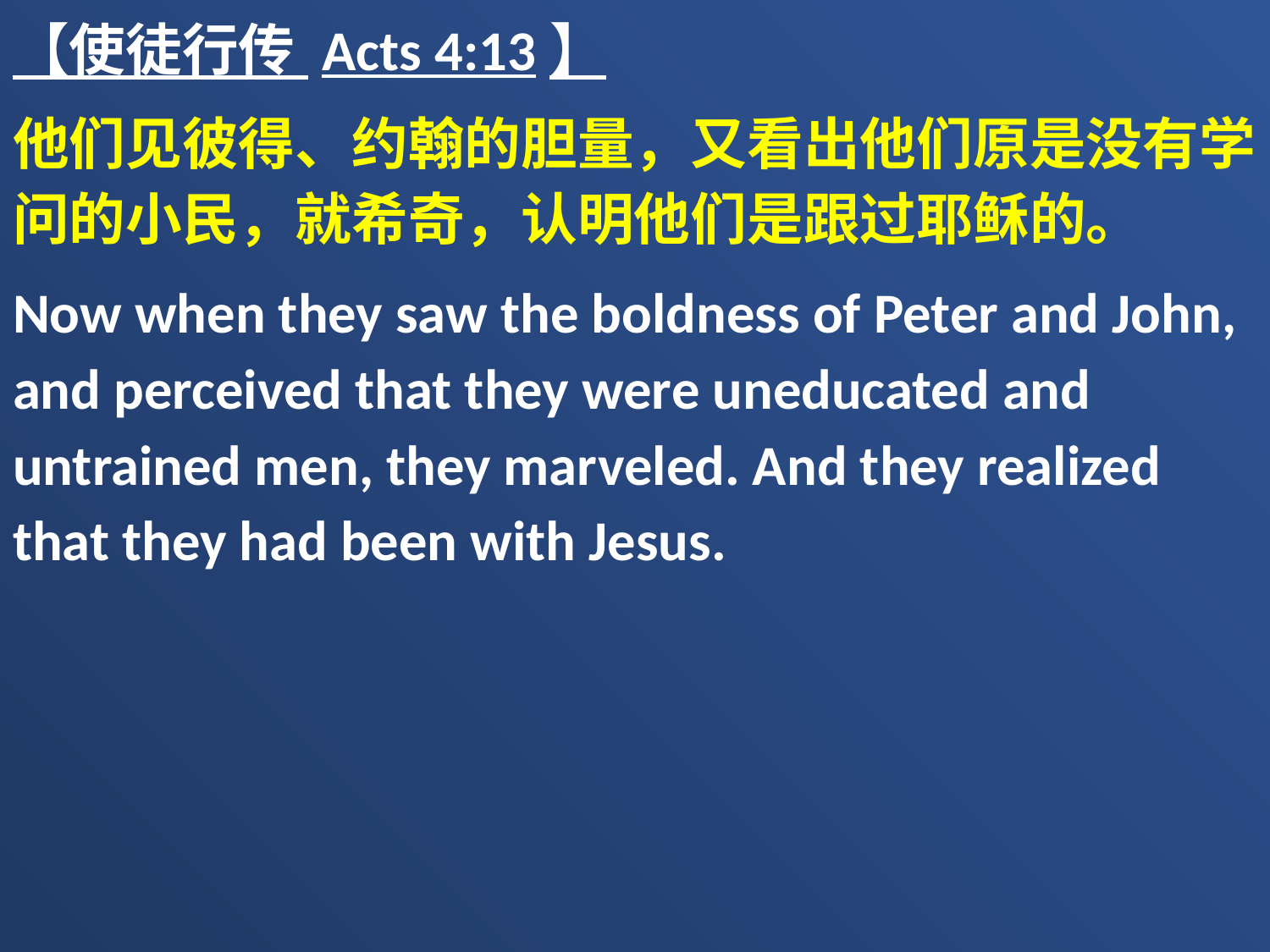

【使徒行传 Acts 4:13】
他们见彼得、约翰的胆量，又看出他们原是没有学问的小民，就希奇，认明他们是跟过耶稣的。
Now when they saw the boldness of Peter and John, and perceived that they were uneducated and untrained men, they marveled. And they realized that they had been with Jesus.